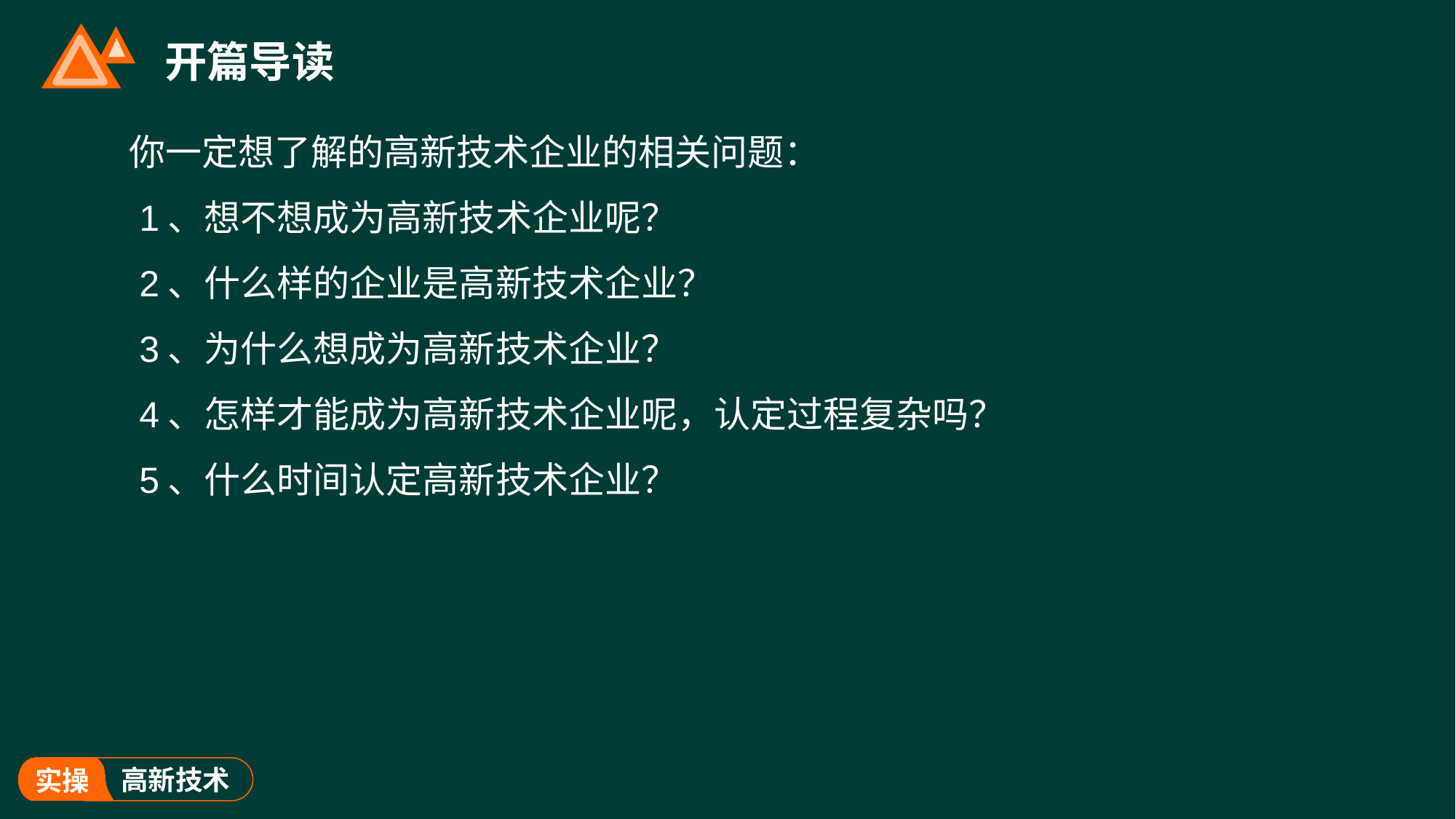

# 开篇导读
你一定想了解的高新技术企业的相关问题：
 1、想不想成为高新技术企业呢？
 2、什么样的企业是高新技术企业？
 3、为什么想成为高新技术企业？
 4、怎样才能成为高新技术企业呢，认定过程复杂吗？
 5、什么时间认定高新技术企业？